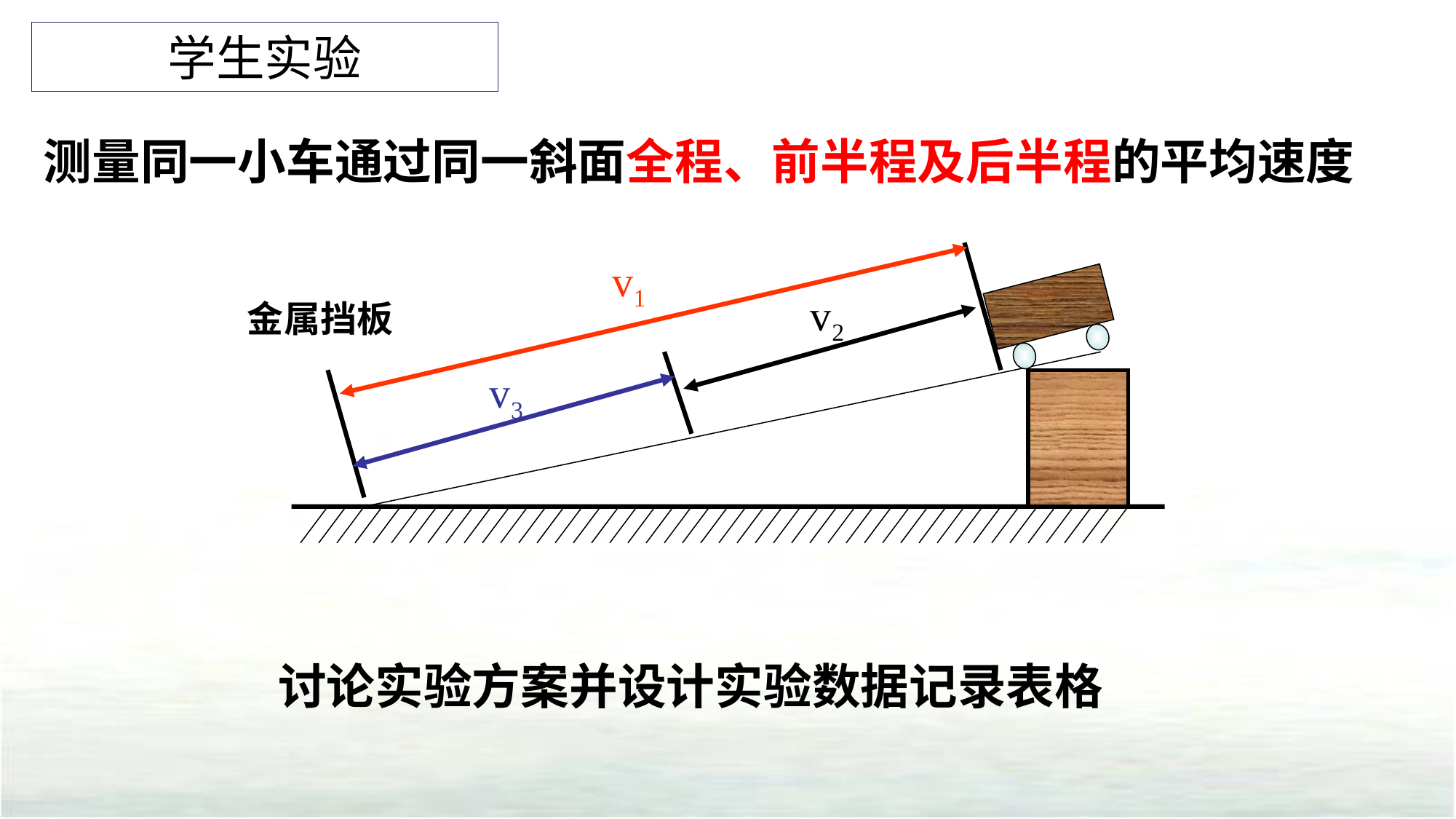

学生实验
测量同一小车通过同一斜面全程、前半程及后半程的平均速度

v1

v2
金属挡板

v3

讨论实验方案并设计实验数据记录表格